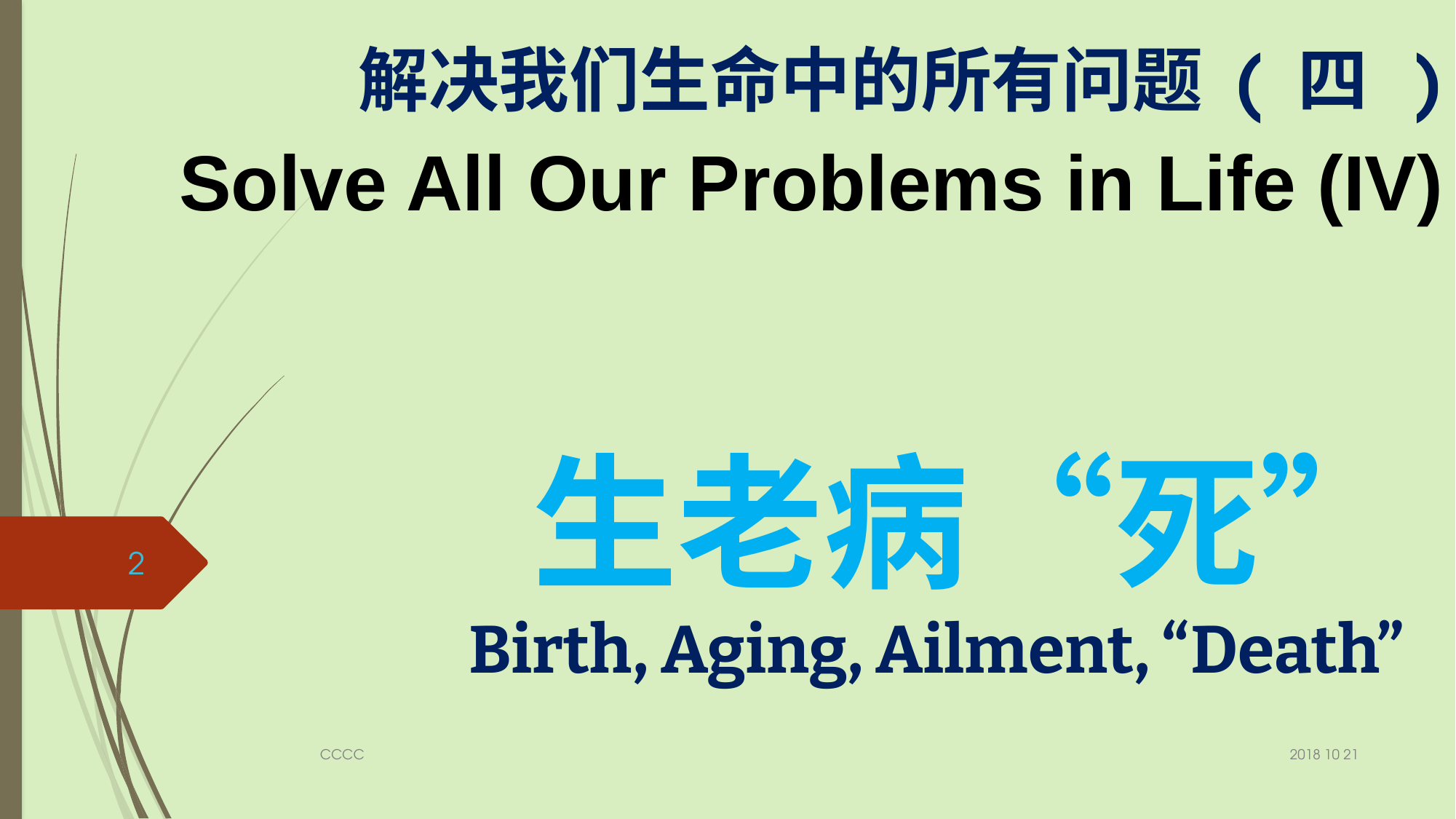

解决我们生命中的所有问题 ( 四  )
Solve All Our Problems in Life (IV)
# 生老病“死” Birth, Aging, Ailment, “Death”
2
2018 10 21
CCCC